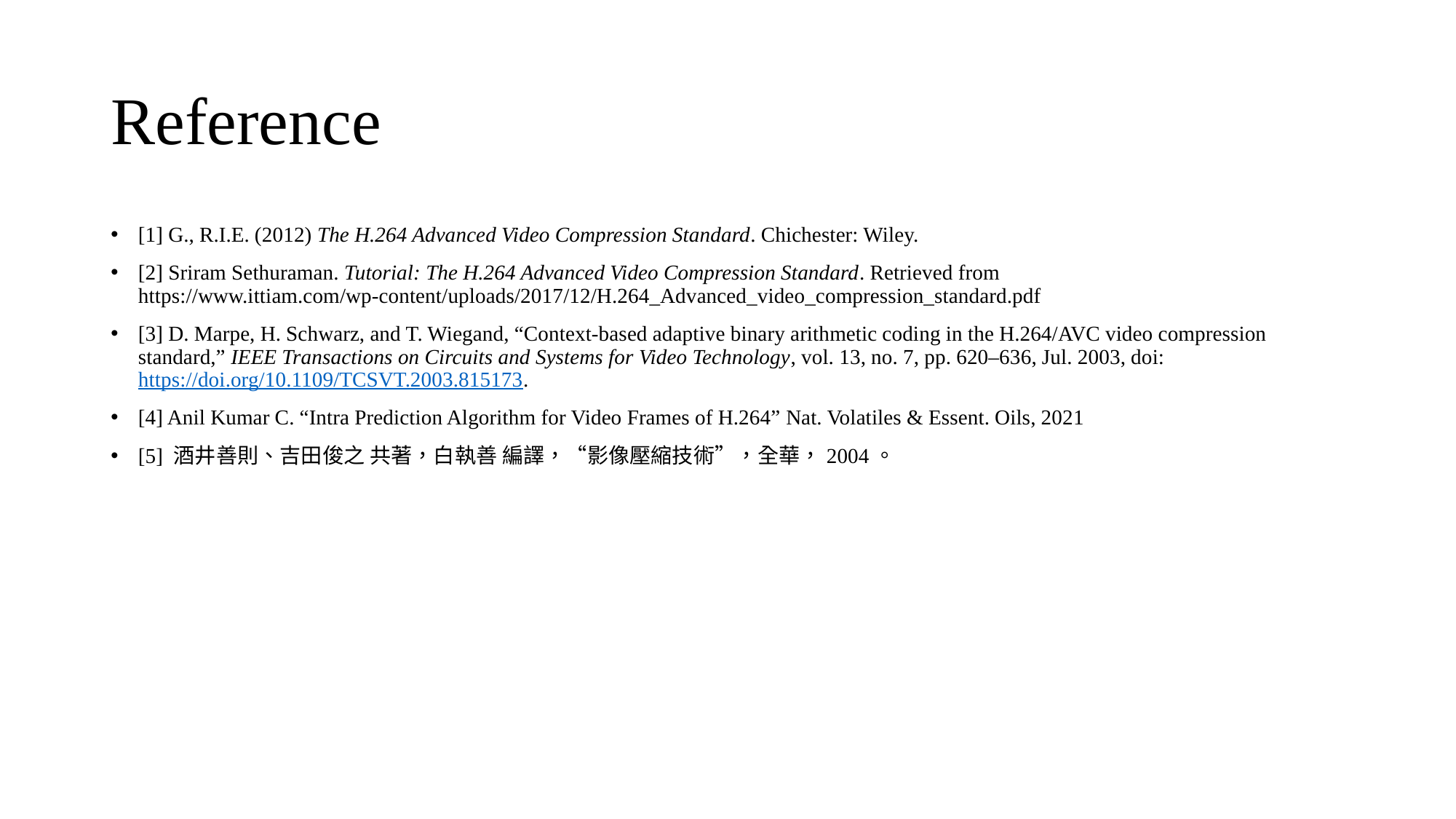

# Reference
[1] G., R.I.E. (2012) The H.264 Advanced Video Compression Standard. Chichester: Wiley.
[2] Sriram Sethuraman. Tutorial: The H.264 Advanced Video Compression Standard. Retrieved from https://www.ittiam.com/wp-content/uploads/2017/12/H.264_Advanced_video_compression_standard.pdf
[3] D. Marpe, H. Schwarz, and T. Wiegand, “Context-based adaptive binary arithmetic coding in the H.264/AVC video compression standard,” IEEE Transactions on Circuits and Systems for Video Technology, vol. 13, no. 7, pp. 620–636, Jul. 2003, doi: https://doi.org/10.1109/TCSVT.2003.815173.
[4] Anil Kumar C. “Intra Prediction Algorithm for Video Frames of H.264” Nat. Volatiles & Essent. Oils, 2021
[5] 酒井善則、吉田俊之 共著，白執善 編譯，“影像壓縮技術”，全華，2004。